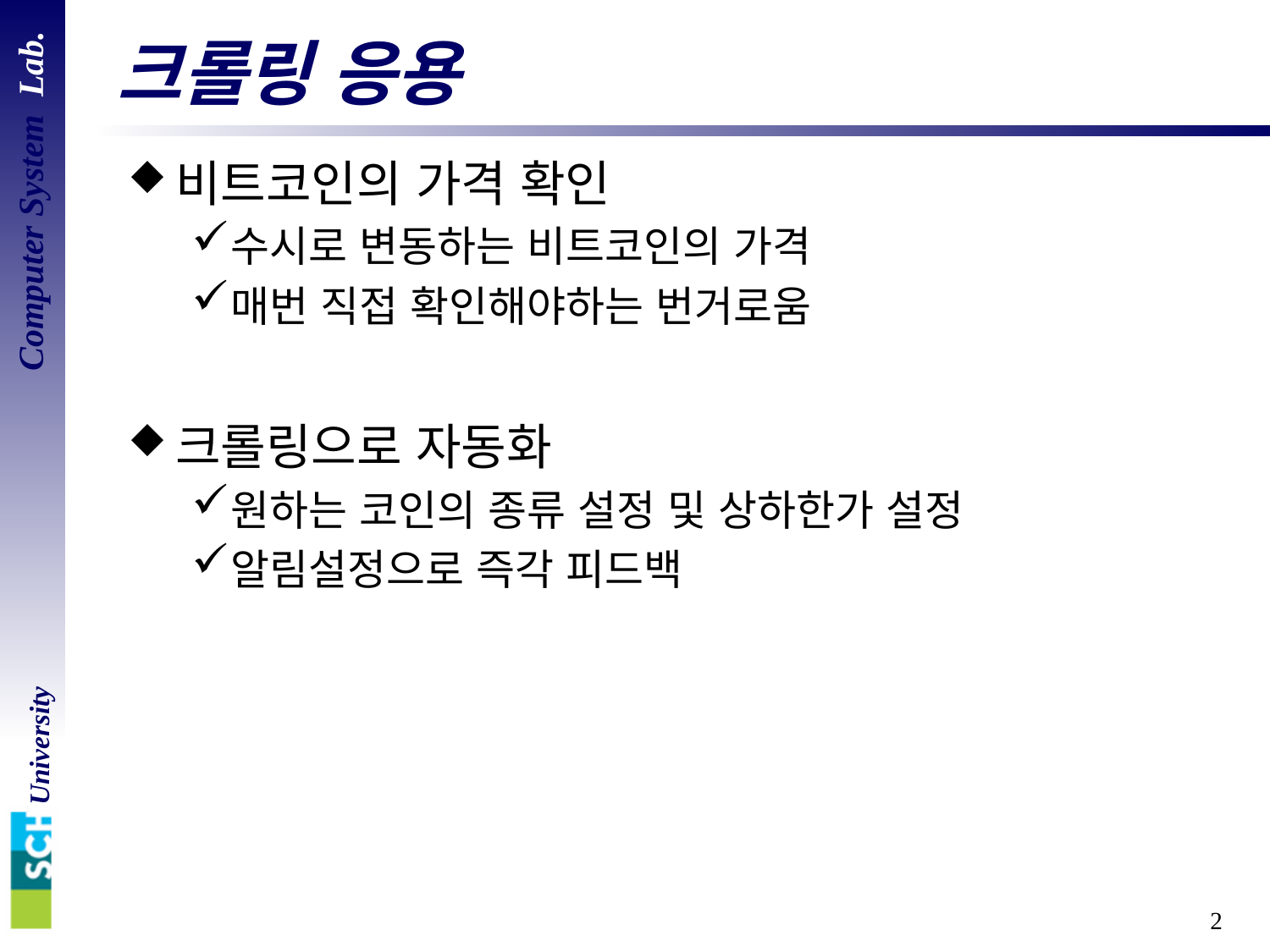

# 크롤링 응용
비트코인의 가격 확인
수시로 변동하는 비트코인의 가격
매번 직접 확인해야하는 번거로움

크롤링으로 자동화
원하는 코인의 종류 설정 및 상하한가 설정
알림설정으로 즉각 피드백